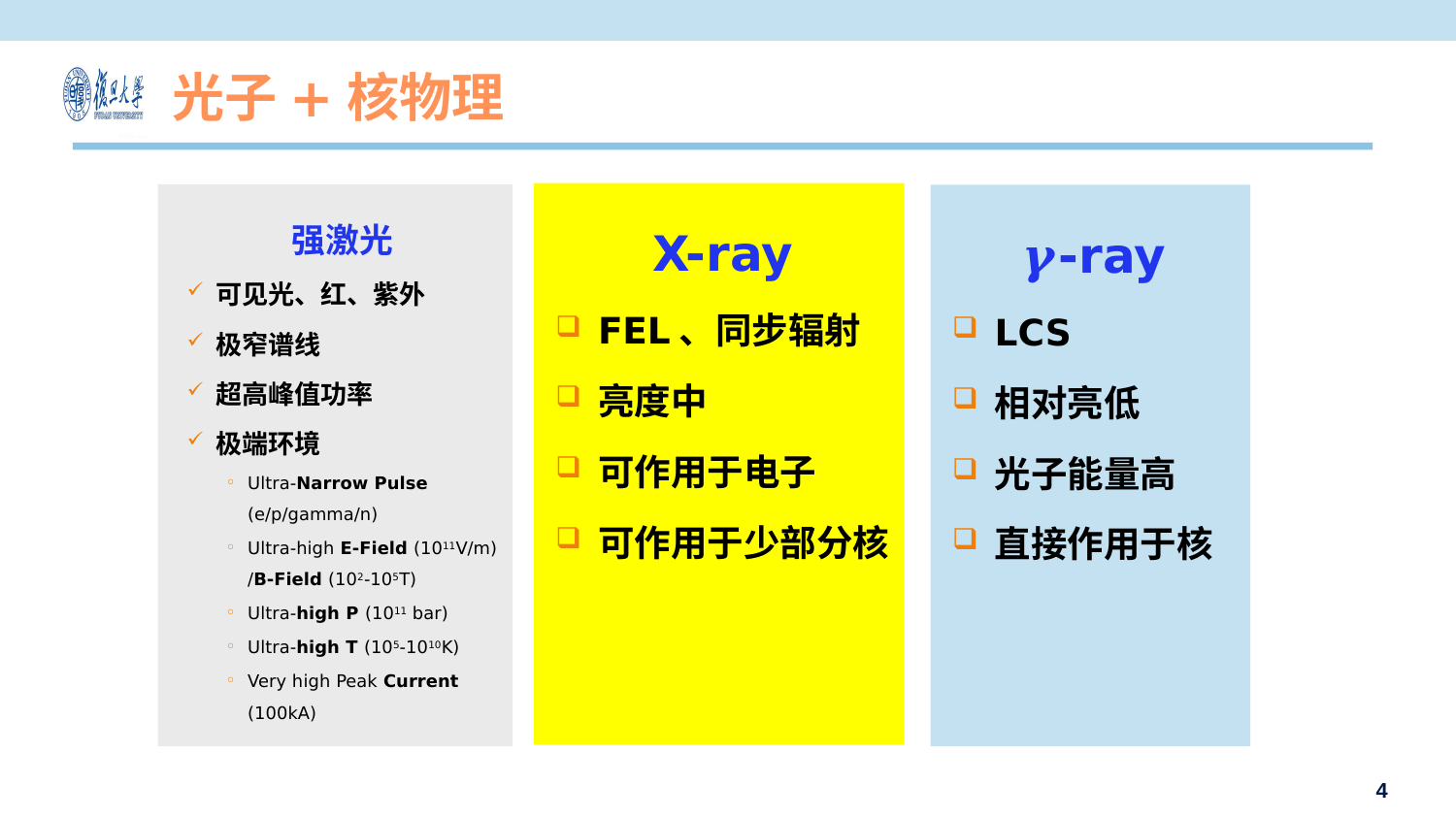

# 光子+核物理
X-ray
FEL、同步辐射
亮度中
可作用于电子
可作用于少部分核
强激光
可见光、红、紫外
极窄谱线
超高峰值功率
极端环境
Ultra-Narrow Pulse (e/p/gamma/n)
Ultra-high E-Field (1011V/m) /B-Field (102-105T)
Ultra-high P (1011 bar)
Ultra-high T (105-1010K)
Very high Peak Current (100kA)
𝜸-ray
LCS
相对亮低
光子能量高
直接作用于核
4
Fu Changbo20220713